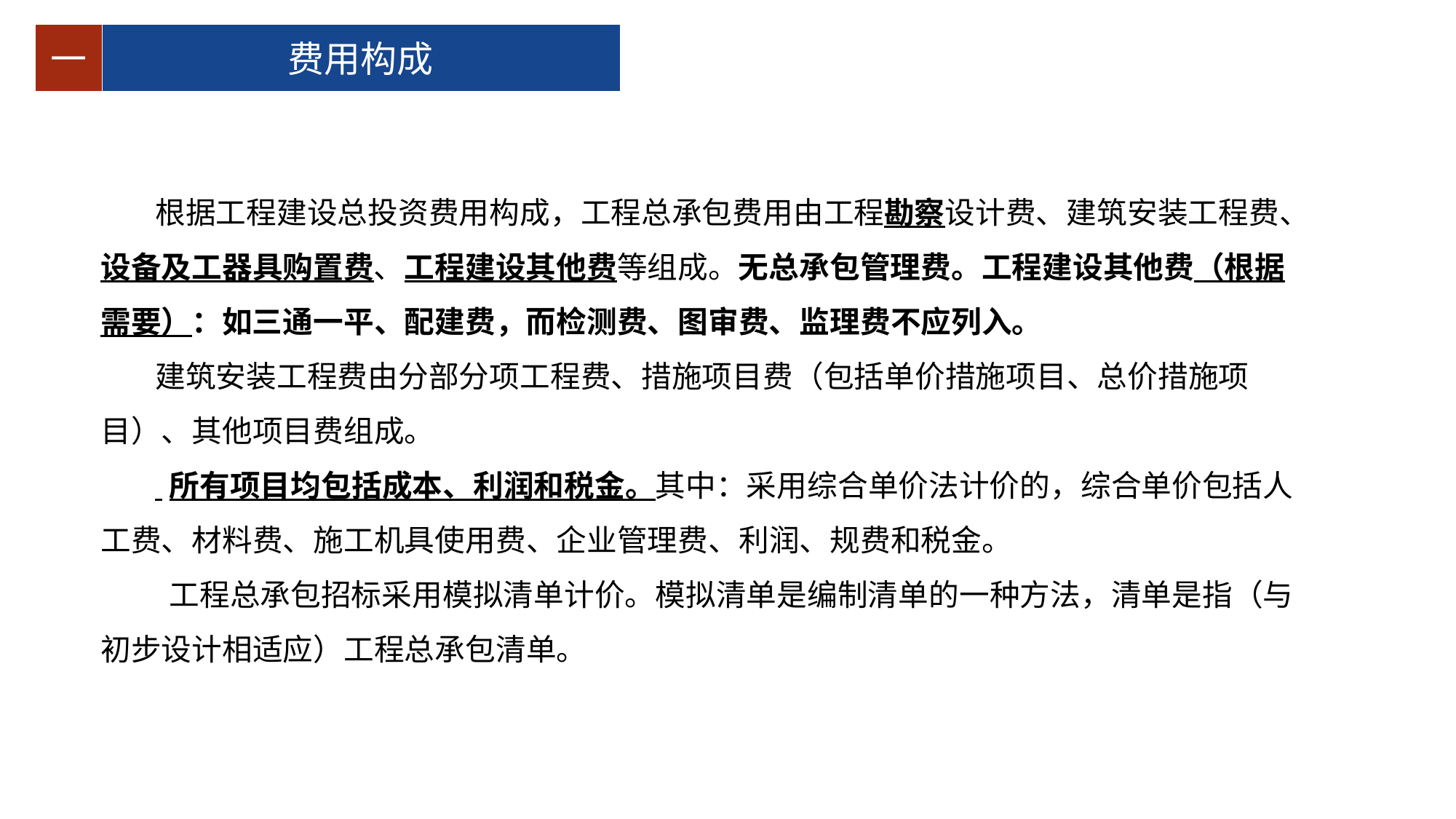

一
费用构成
根据工程建设总投资费用构成，工程总承包费用由工程勘察设计费、建筑安装工程费、设备及工器具购置费、工程建设其他费等组成。无总承包管理费。工程建设其他费（根据需要）：如三通一平、配建费，而检测费、图审费、监理费不应列入。
建筑安装工程费由分部分项工程费、措施项目费（包括单价措施项目、总价措施项目）、其他项目费组成。
 所有项目均包括成本、利润和税金。其中：采用综合单价法计价的，综合单价包括人工费、材料费、施工机具使用费、企业管理费、利润、规费和税金。
 工程总承包招标采用模拟清单计价。模拟清单是编制清单的一种方法，清单是指（与初步设计相适应）工程总承包清单。